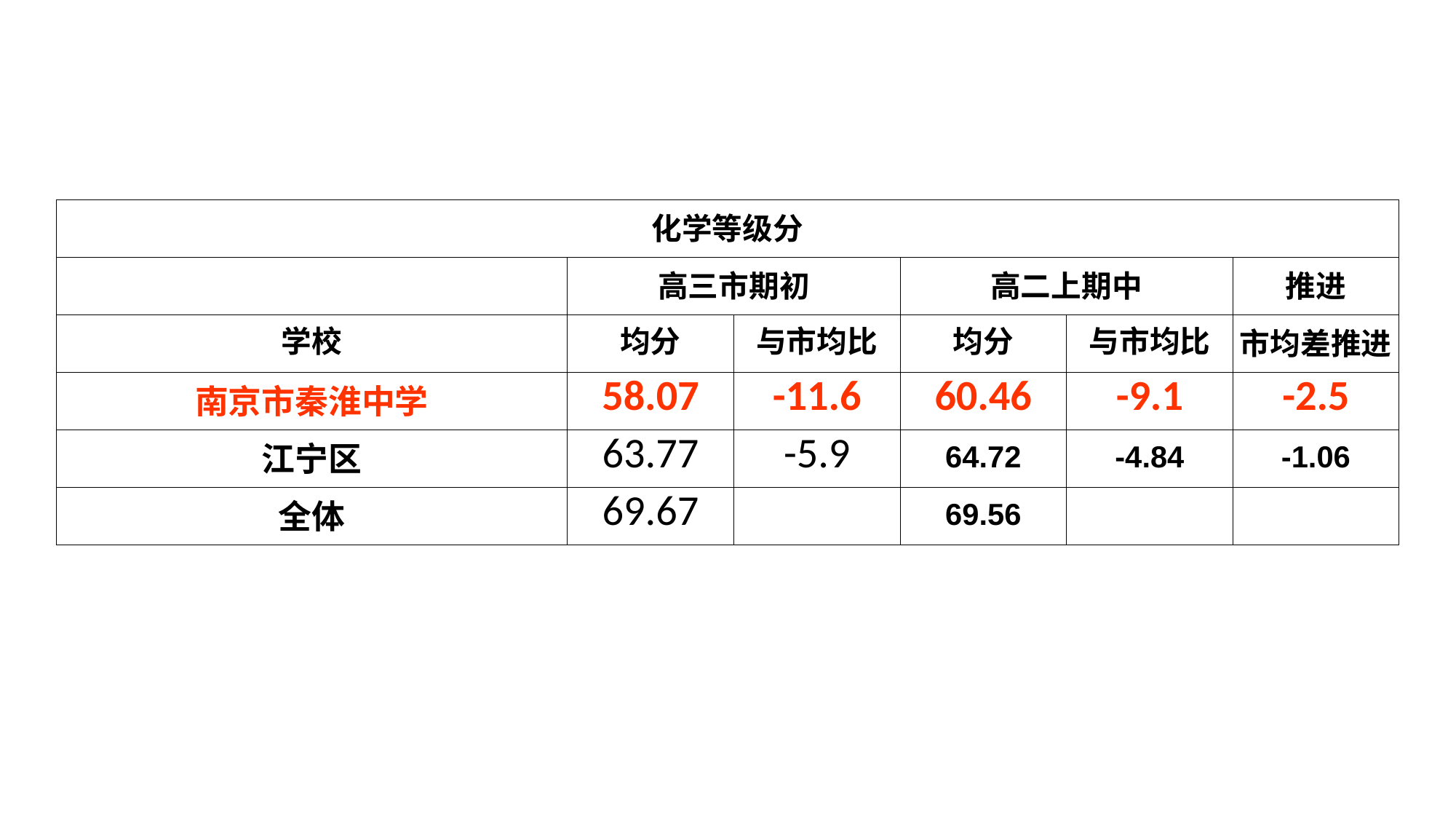

| 化学等级分 |  |  |  |  |  |
| --- | --- | --- | --- | --- | --- |
|  | 高三市期初 |  | 高二上期中 |  | 推进 |
| 学校 | 均分 | 与市均比 | 均分 | 与市均比 | 市均差推进 |
| 南京市秦淮中学 | 58.07 | -11.6 | 60.46 | -9.1 | -2.5 |
| 江宁区 | 63.77 | -5.9 | 64.72 | -4.84 | -1.06 |
| 全体 | 69.67 |  | 69.56 |  |  |